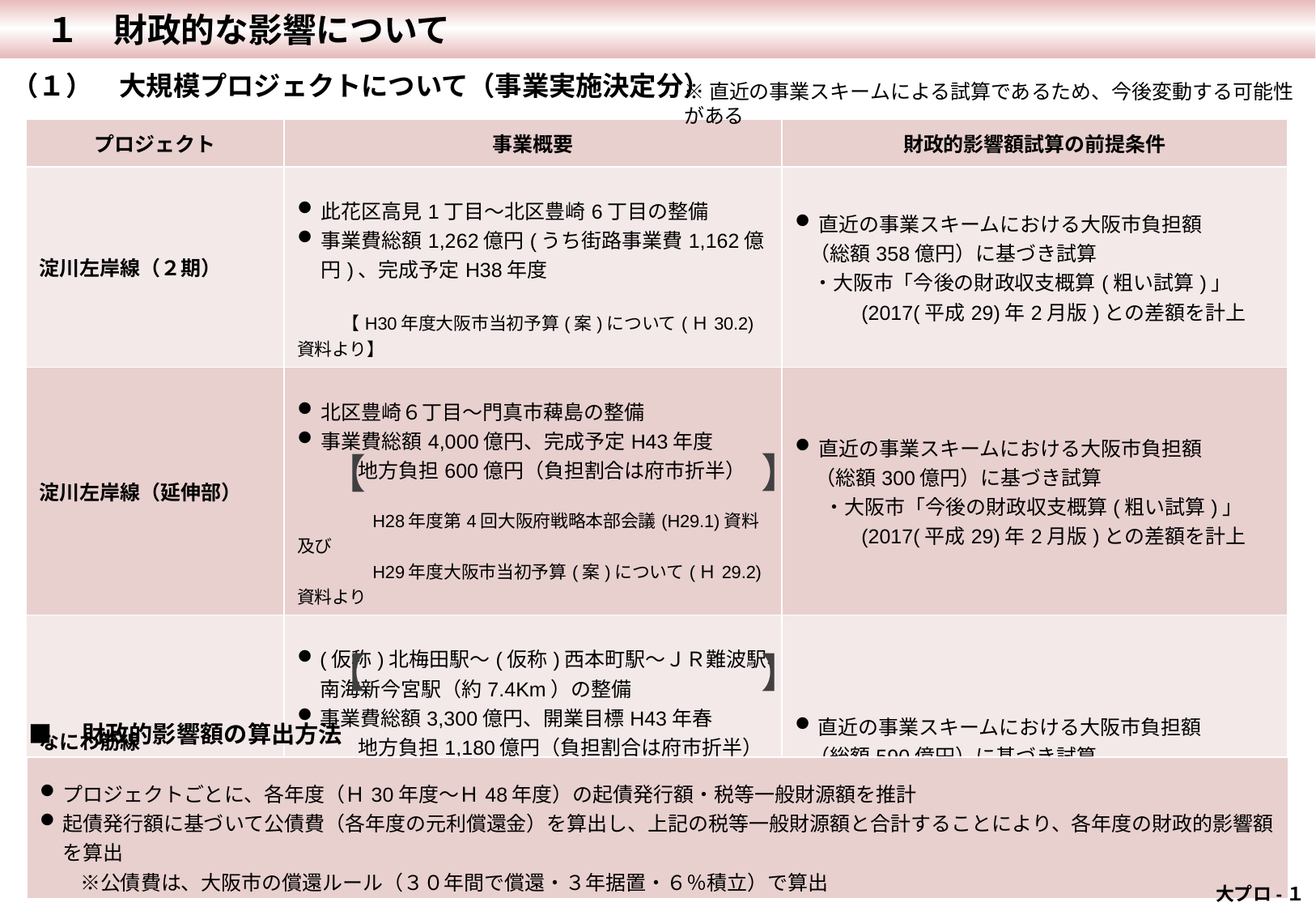

１　財政的な影響について
#
（１）　大規模プロジェクトについて（事業実施決定分）
※直近の事業スキームによる試算であるため、今後変動する可能性がある
| プロジェクト | 事業概要 | 財政的影響額試算の前提条件 |
| --- | --- | --- |
| 淀川左岸線（２期） | 此花区高見1丁目～北区豊崎6丁目の整備 事業費総額1,262億円(うち街路事業費1,162億円)、完成予定H38年度 　　 【H30年度大阪市当初予算(案)について(Ｈ30.2)資料より】 | 直近の事業スキームにおける大阪市負担額 （総額358億円）に基づき試算 ・大阪市「今後の財政収支概算(粗い試算)」 　　　(2017(平成29)年2月版)との差額を計上 |
| 淀川左岸線（延伸部） | 北区豊崎６丁目～門真市薭島の整備 事業費総額4,000億円、完成予定H43年度 　　　地方負担600億円（負担割合は府市折半） 　　　　H28年度第4回大阪府戦略本部会議(H29.1)資料及び 　　　　H29年度大阪市当初予算(案)について(Ｈ29.2)資料より | 直近の事業スキームにおける大阪市負担額 　（総額300億円）に基づき試算 　 ・大阪市「今後の財政収支概算(粗い試算)」 　　　(2017(平成29)年2月版)との差額を計上 |
| なにわ筋線 | (仮称)北梅田駅～(仮称)西本町駅～ＪＲ難波駅、南海新今宮駅（約7.4Km）の整備 事業費総額3,300億円、開業目標H43年春 　　　地方負担1,180億円（負担割合は府市折半） 　　　　H29年度第2回大阪府戦略本部会議(H29.9)資料及び 　　　　H29年度大阪市戦略会議(H29.9)資料より | 直近の事業スキームにおける大阪市負担額 （総額590億円）に基づき試算 |
】
【
】
【
■　財政的影響額の算出方法
| プロジェクトごとに、各年度（Ｈ30年度～Ｈ48年度）の起債発行額・税等一般財源額を推計 起債発行額に基づいて公債費（各年度の元利償還金）を算出し、上記の税等一般財源額と合計することにより、各年度の財政的影響額を算出 　　※公債費は、大阪市の償還ルール（３０年間で償還・３年据置・６％積立）で算出 |
| --- |
 大プロ-１